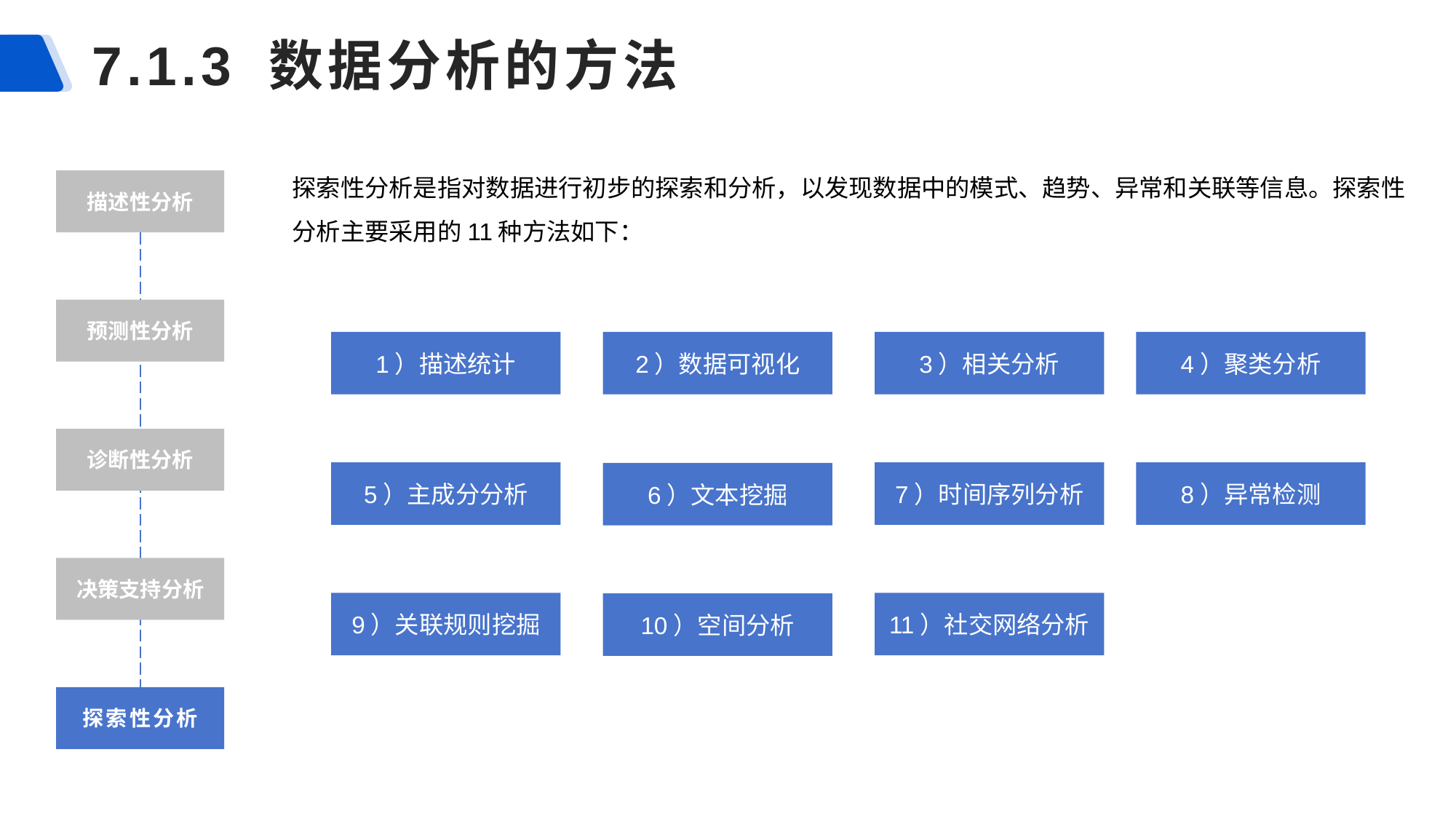

# 7.1.3 数据分析的方法
探索性分析是指对数据进行初步的探索和分析，以发现数据中的模式、趋势、异常和关联等信息。探索性分析主要采用的11种方法如下：
描述性分析
预测性分析
1）描述统计
2）数据可视化
3）相关分析
4）聚类分析
诊断性分析
5）主成分分析
7）时间序列分析
8）异常检测
6）文本挖掘
决策支持分析
9）关联规则挖掘
11）社交网络分析
10）空间分析
探索性分析